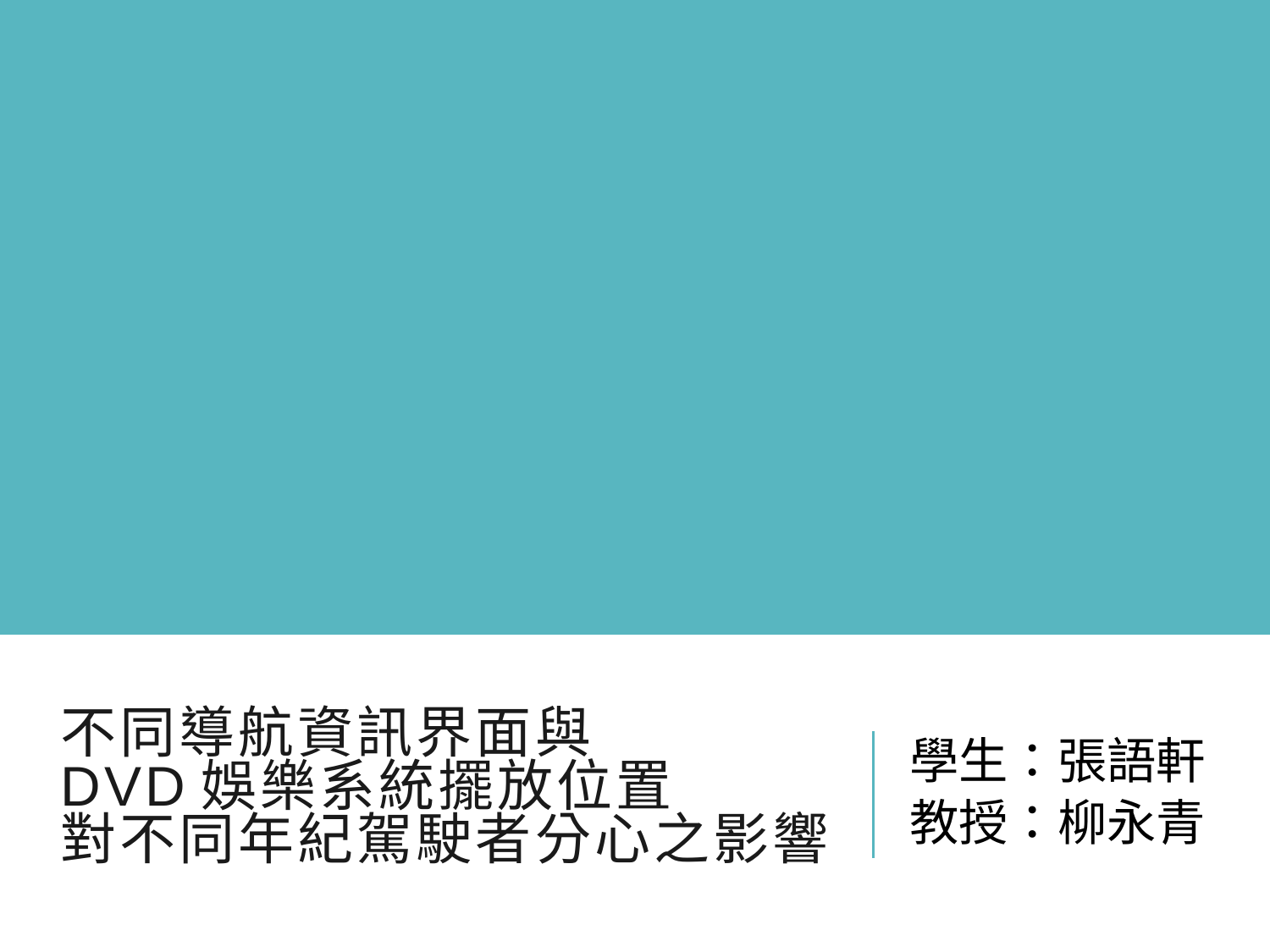

# 不同導航資訊界面與 DVD娛樂系統擺放位置 對不同年紀駕駛者分心之影響
學生：張語軒
教授：柳永青